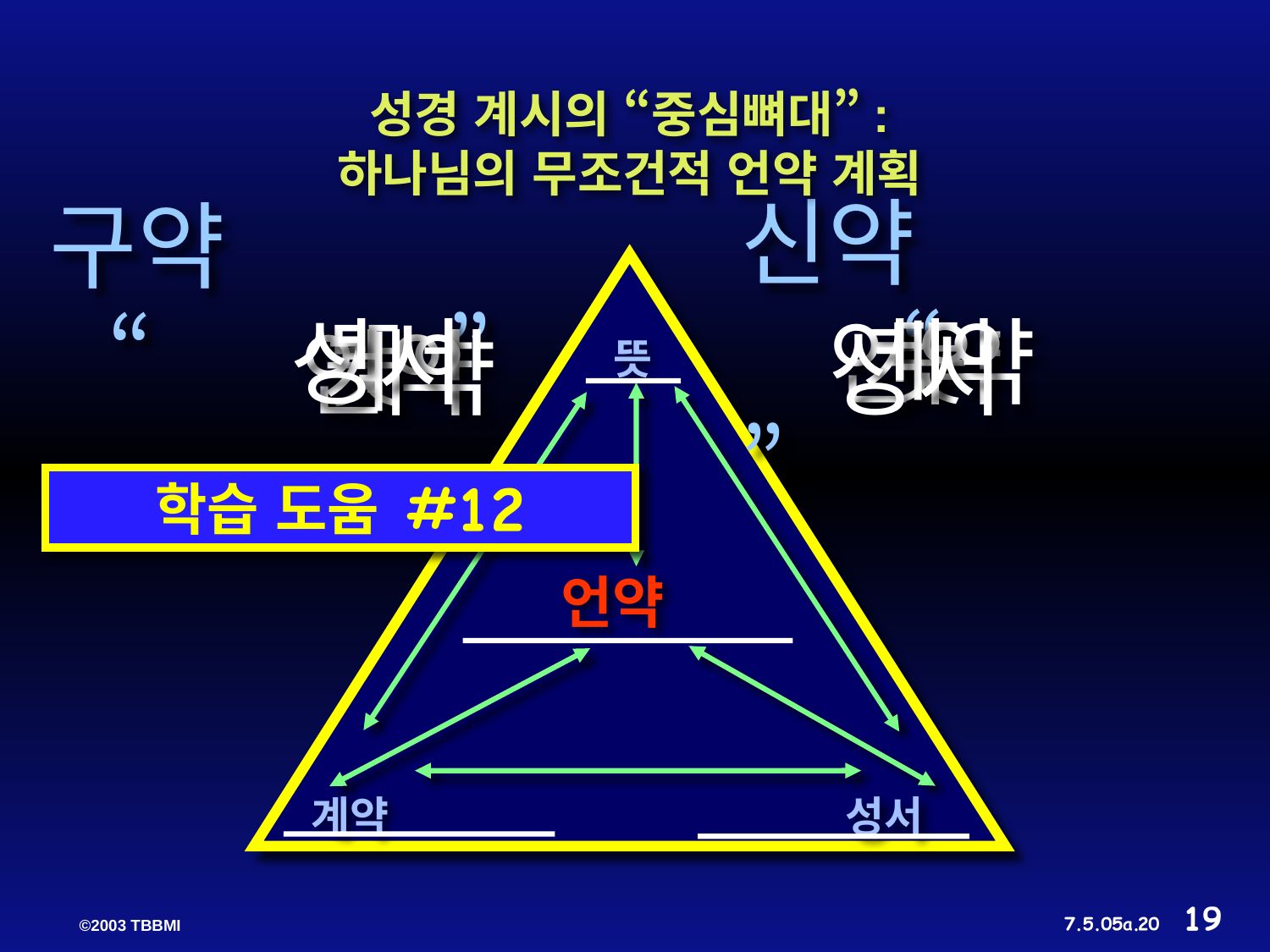

성경 계시의 “중심뼈대”:
하나님의 무조건적 언약 계획
신약                  “           ”
구약              “           ”

    성서
언약
뜻
 계약
      뜻
     언약
      계약
성서
  뜻

학습 도움 #12
       언약

계약
              성서

19
20